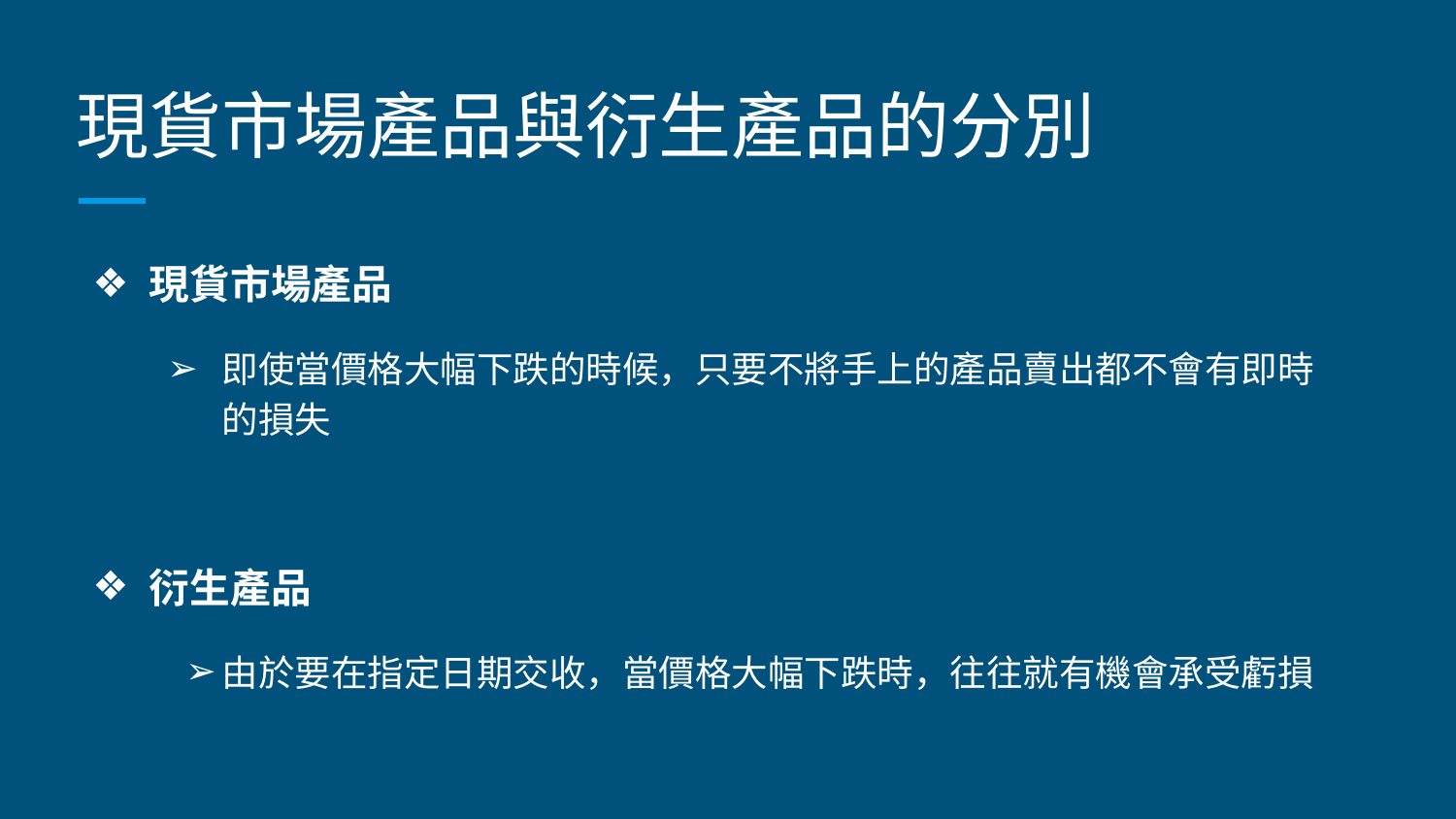

# 現貨市場產品與衍生產品的分別
現貨市場產品
即使當價格大幅下跌的時候，只要不將手上的產品賣出都不會有即時的損失

衍生產品
由於要在指定日期交收，當價格大幅下跌時，往往就有機會承受虧損